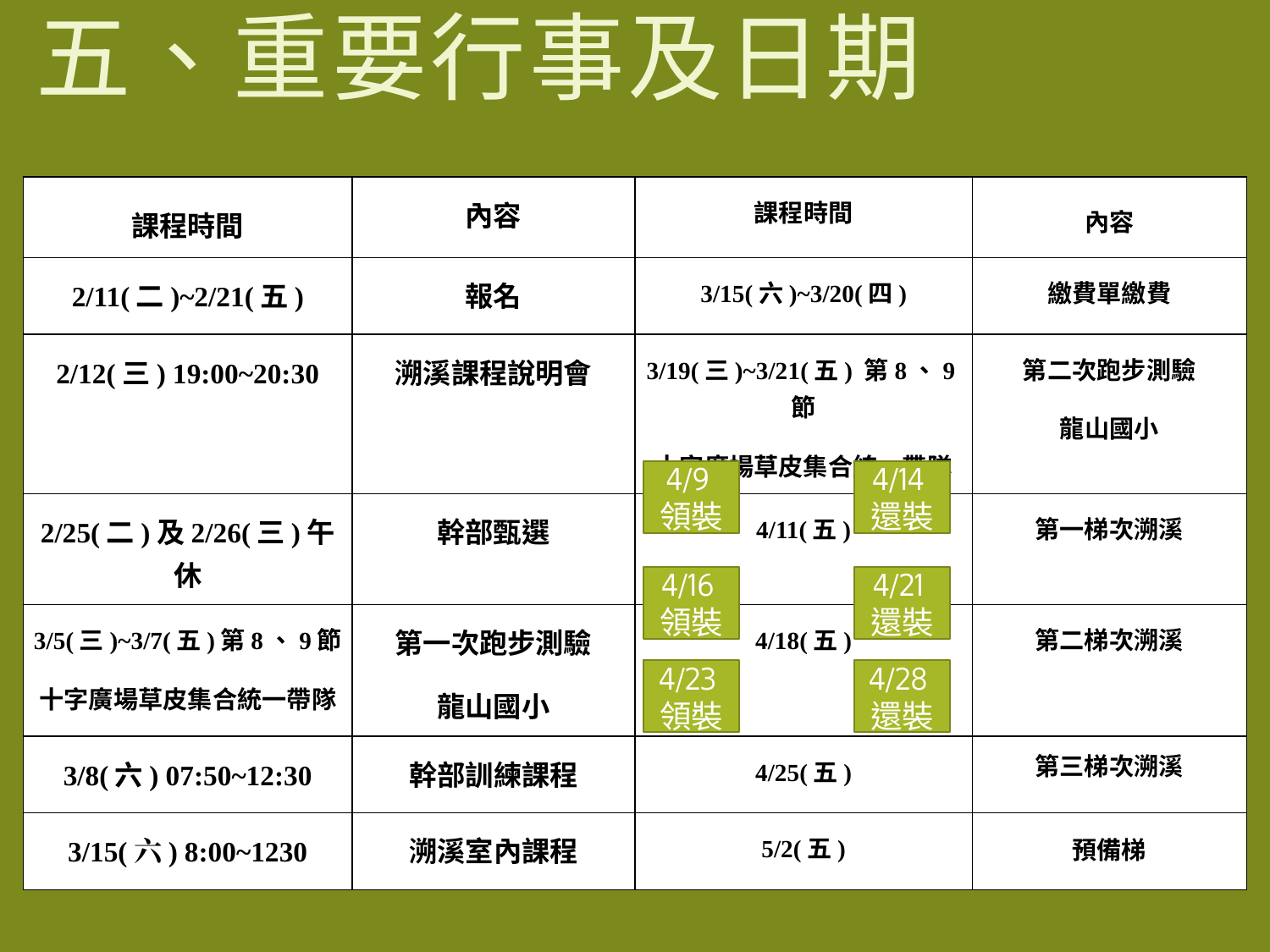

# 五、重要行事及日期
| 課程時間 | 內容 | 課程時間 | 內容 |
| --- | --- | --- | --- |
| 2/11(二)~2/21(五) | 報名 | 3/15(六)~3/20(四) | 繳費單繳費 |
| 2/12(三) 19:00~20:30 | 溯溪課程說明會 | 3/19(三)~3/21(五) 第8、9節 十字廣場草皮集合統一帶隊 | 第二次跑步測驗 龍山國小 |
| 2/25(二)及2/26(三)午休 | 幹部甄選 | 4/11(五) | 第一梯次溯溪 |
| 3/5(三)~3/7(五)第8、9節 十字廣場草皮集合統一帶隊 | 第一次跑步測驗 龍山國小 | 4/18(五) | 第二梯次溯溪 |
| 3/8(六) 07:50~12:30 | 幹部訓練課程 | 4/25(五) | 第三梯次溯溪 |
| 3/15(六) 8:00~1230 | 溯溪室內課程 | 5/2(五) | 預備梯 |
4/9領裝
4/14還裝
4/16領裝
4/21還裝
4/23領裝
4/28還裝